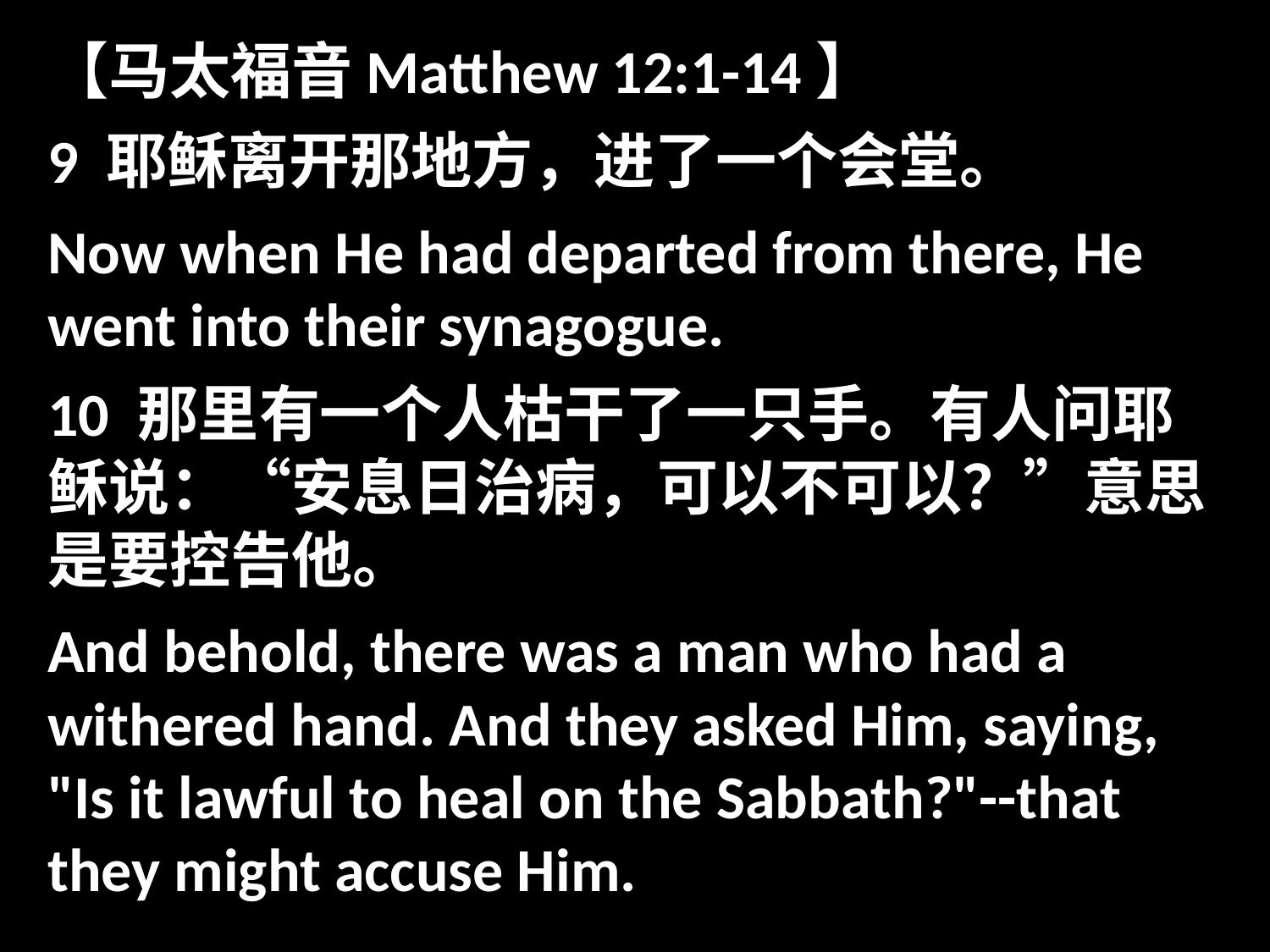

【马太福音Matthew 12:1-14】
9 耶稣离开那地方，进了一个会堂。
Now when He had departed from there, He went into their synagogue.
10 那里有一个人枯干了一只手。有人问耶稣说：“安息日治病，可以不可以？”意思是要控告他。
And behold, there was a man who had a withered hand. And they asked Him, saying, "Is it lawful to heal on the Sabbath?"--that they might accuse Him.